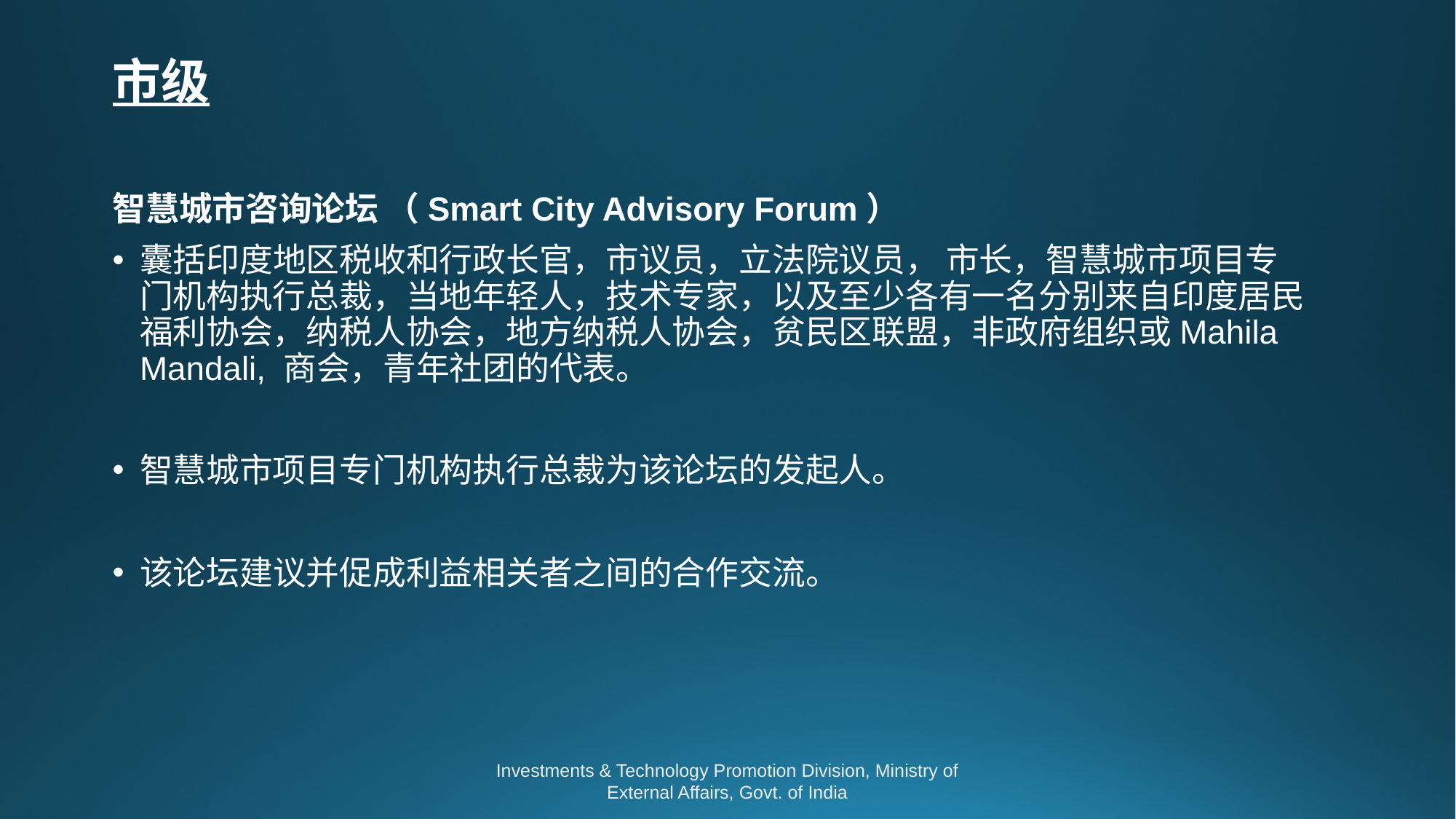

市级

智慧城市咨询论坛 （Smart City Advisory Forum）
囊括印度地区税收和行政长官，市议员，立法院议员， 市长，智慧城市项目专门机构执行总裁，当地年轻人，技术专家，以及至少各有一名分别来自印度居民福利协会，纳税人协会，地方纳税人协会，贫民区联盟，非政府组织或Mahila Mandali, 商会，青年社团的代表。

智慧城市项目专门机构执行总裁为该论坛的发起人。

该论坛建议并促成利益相关者之间的合作交流。
Investments & Technology Promotion Division, Ministry of External Affairs, Govt. of India